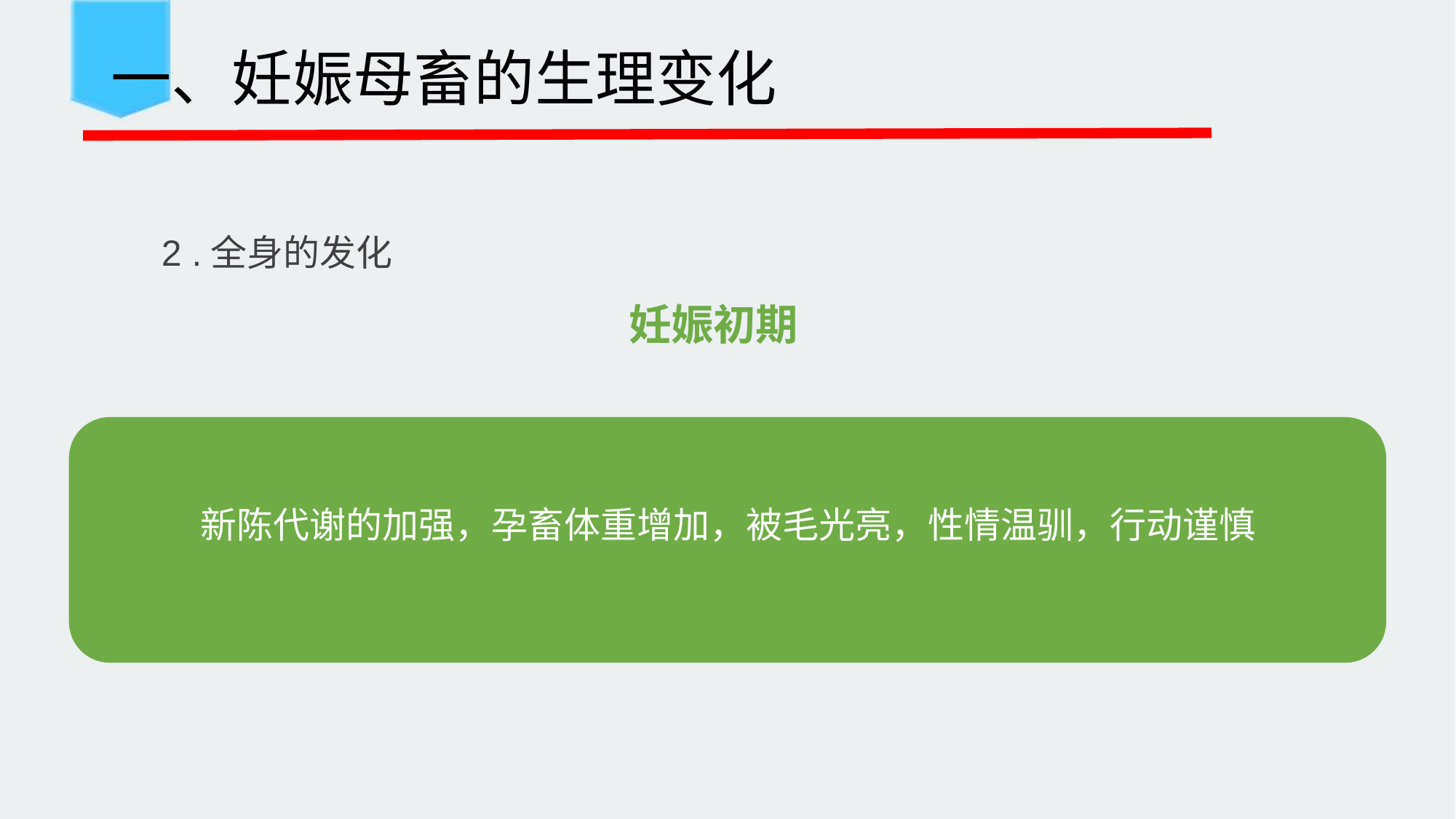

一、妊娠母畜的生理变化
2 .全身的发化
妊娠初期

新陈代谢的加强，孕畜体重增加，被毛光亮，性情温驯，行动谨慎